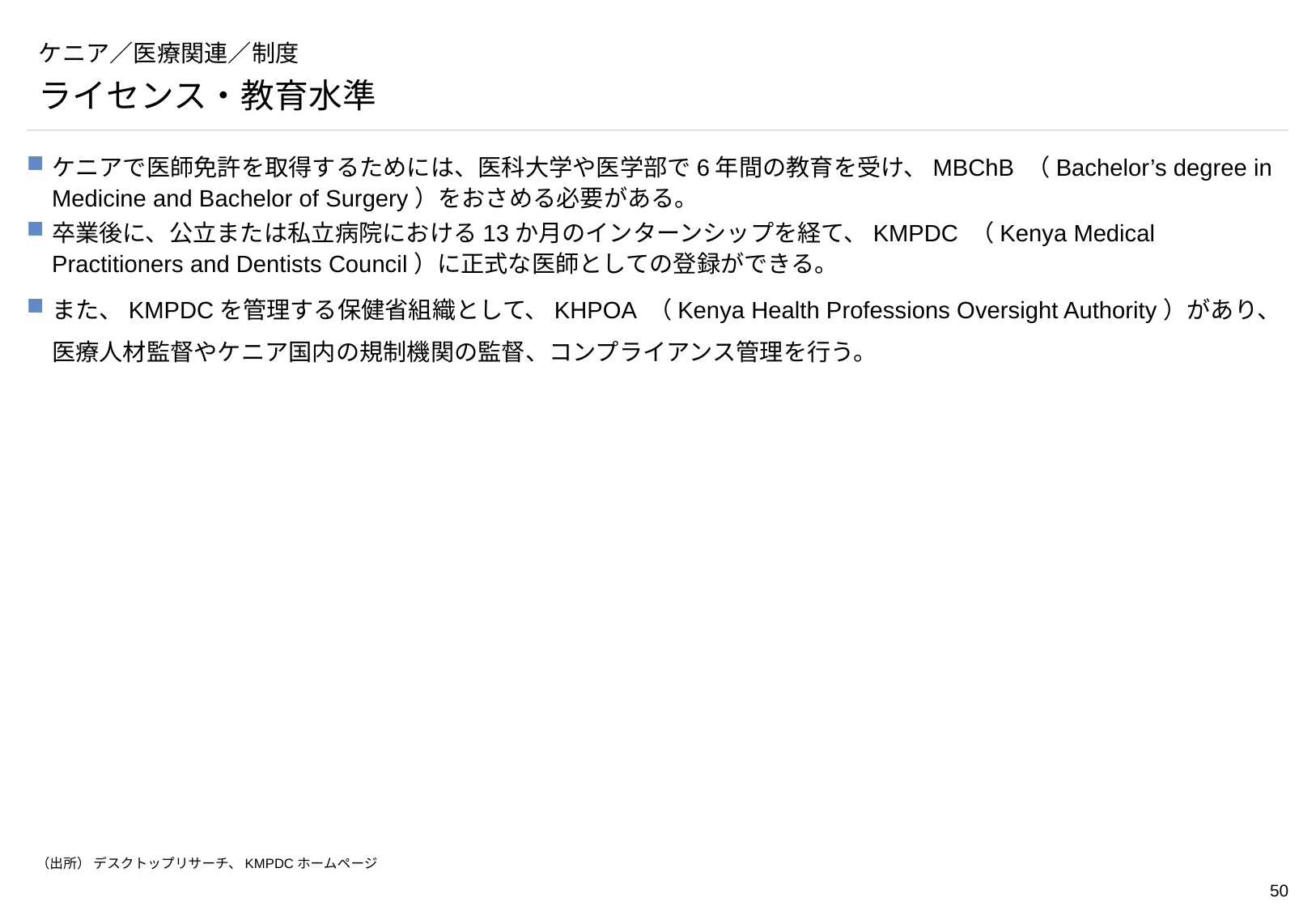

# ケニア／医療関連／制度
ライセンス・教育水準
ケニアで医師免許を取得するためには、医科大学や医学部で6年間の教育を受け、MBChB （Bachelor’s degree in Medicine and Bachelor of Surgery）をおさめる必要がある。
卒業後に、公立または私立病院における13か月のインターンシップを経て、KMPDC （Kenya Medical Practitioners and Dentists Council）に正式な医師としての登録ができる。
また、KMPDCを管理する保健省組織として、KHPOA （Kenya Health Professions Oversight Authority）があり、医療人材監督やケニア国内の規制機関の監督、コンプライアンス管理を行う。
（出所） デスクトップリサーチ、KMPDCホームページ